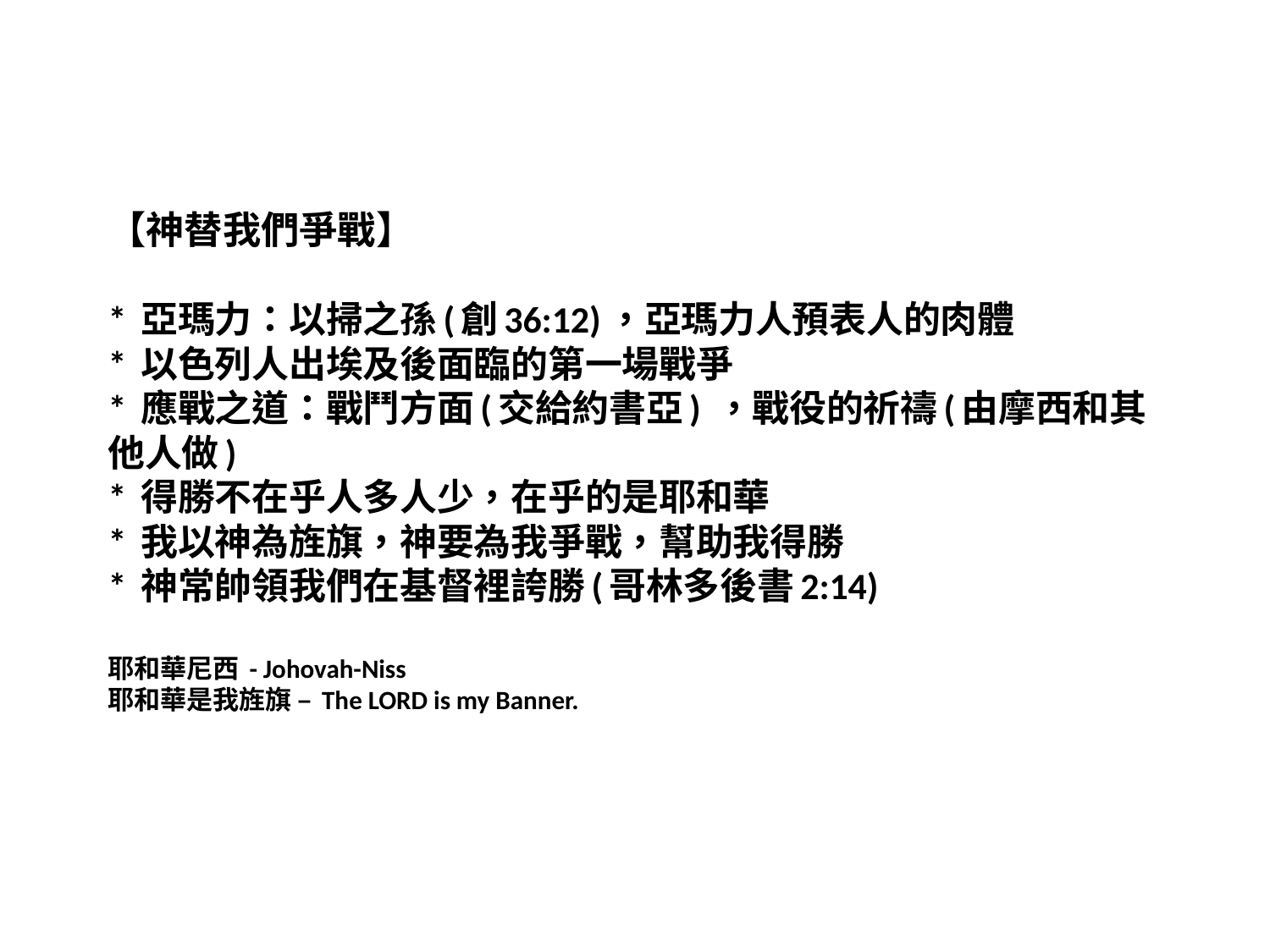

# 【神替我們爭戰】 * 亞瑪力：以掃之孫(創36:12)，亞瑪力人預表人的肉體 * 以色列人出埃及後面臨的第一場戰爭 * 應戰之道：戰鬥方面(交給約書亞) ，戰役的祈禱(由摩西和其他人做) * 得勝不在乎人多人少，在乎的是耶和華 * 我以神為旌旗，神要為我爭戰，幫助我得勝 * 神常帥領我們在基督裡誇勝(哥林多後書2:14) 耶和華尼西 - Johovah-Niss 耶和華是我旌旗 – The LORD is my Banner.